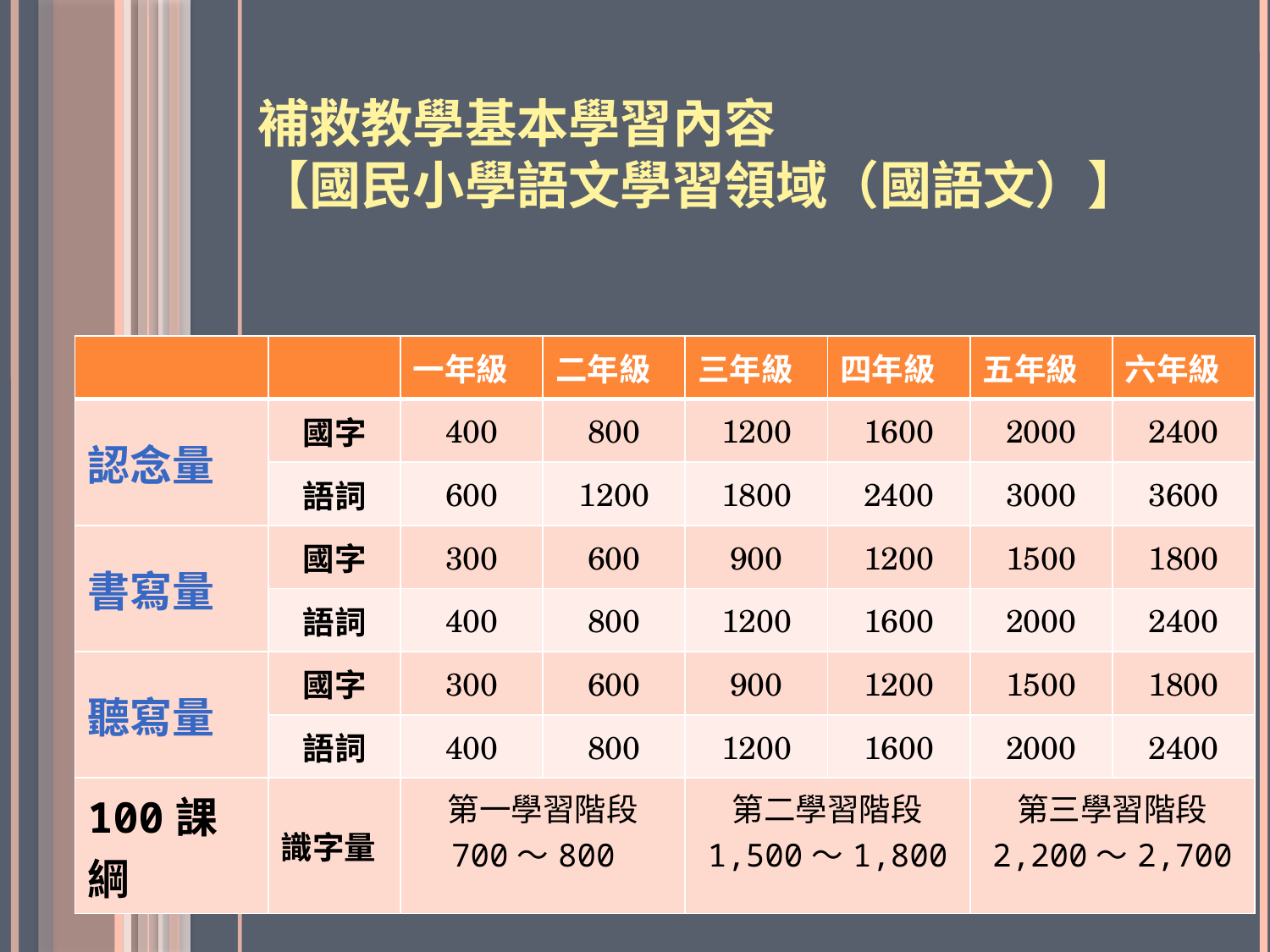

# 補救教學基本學習內容 【國民小學語文學習領域（國語文）】
|  |  | 一年級 | 二年級 | 三年級 | 四年級 | 五年級 | 六年級 |
| --- | --- | --- | --- | --- | --- | --- | --- |
| 認念量 | 國字 | 400 | 800 | 1200 | 1600 | 2000 | 2400 |
|  | 語詞 | 600 | 1200 | 1800 | 2400 | 3000 | 3600 |
| 書寫量 | 國字 | 300 | 600 | 900 | 1200 | 1500 | 1800 |
|  | 語詞 | 400 | 800 | 1200 | 1600 | 2000 | 2400 |
| 聽寫量 | 國字 | 300 | 600 | 900 | 1200 | 1500 | 1800 |
|  | 語詞 | 400 | 800 | 1200 | 1600 | 2000 | 2400 |
| 100課綱 | 識字量 | 第一學習階段 700～800 |  | 第二學習階段 1,500～1,800 |  | 第三學習階段 2,200～2,700 |  |